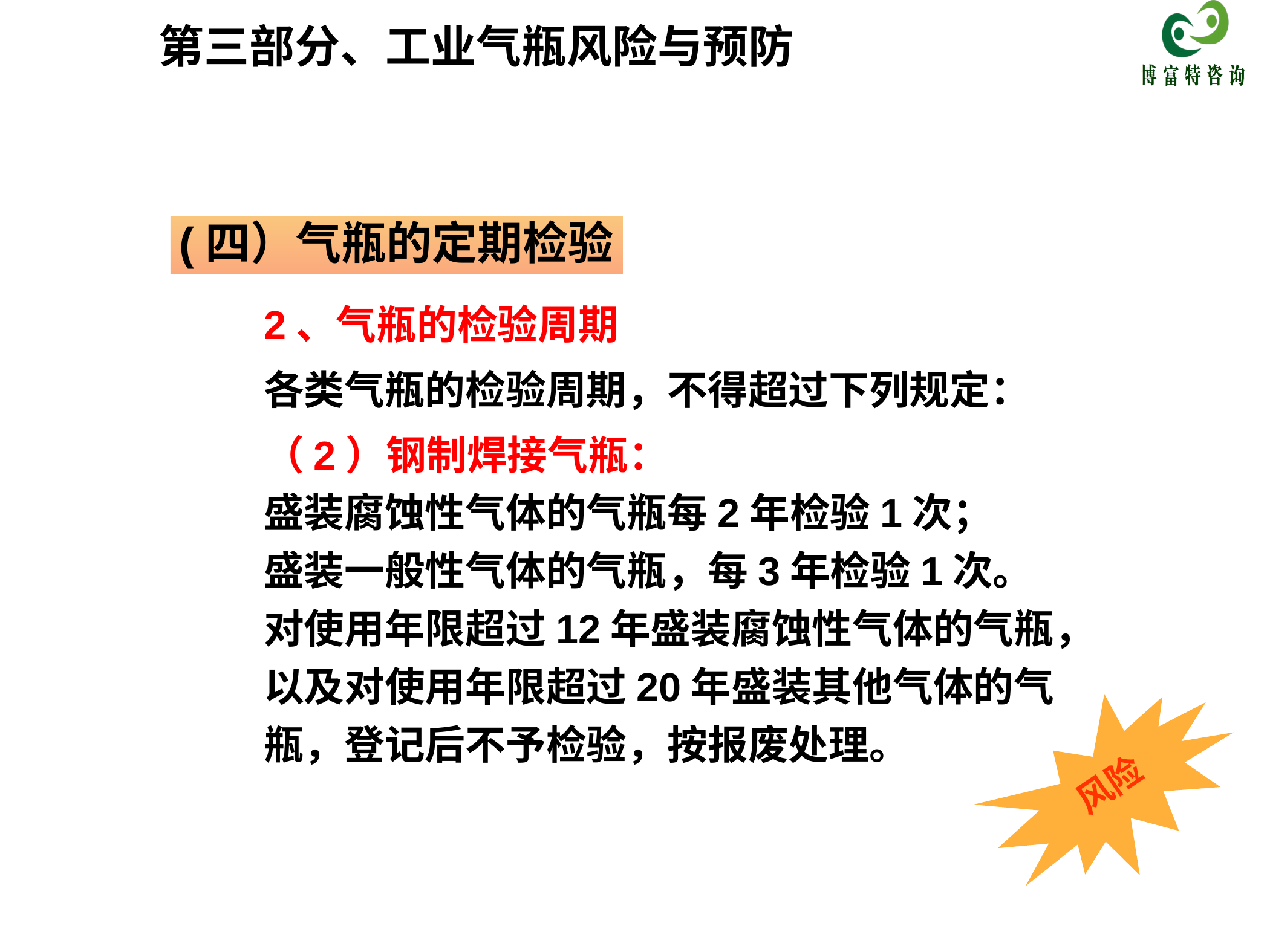

第三部分、工业气瓶风险与预防
(四）气瓶的定期检验
2、气瓶的检验周期
各类气瓶的检验周期，不得超过下列规定：
（2）钢制焊接气瓶：
盛装腐蚀性气体的气瓶每2年检验1次；
盛装一般性气体的气瓶，每3年检验1次。
对使用年限超过12年盛装腐蚀性气体的气瓶，以及对使用年限超过20年盛装其他气体的气瓶，登记后不予检验，按报废处理。
风险